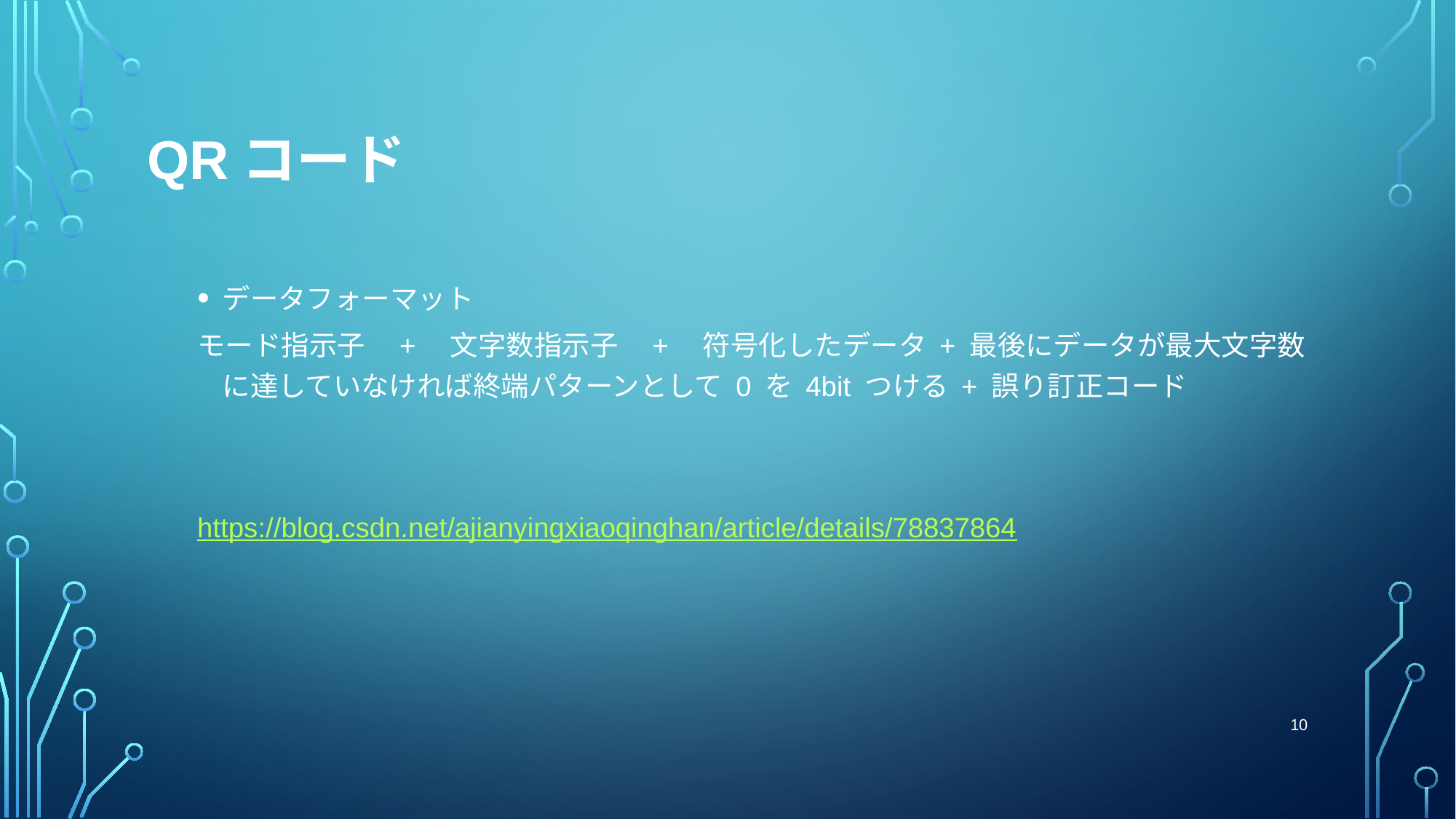

# QRコード
データフォーマット
モード指示子　+　文字数指示子　+　符号化したデータ + 最後にデータが最大文字数に達していなければ終端パターンとして 0 を 4bit つける + 誤り訂正コード

https://blog.csdn.net/ajianyingxiaoqinghan/article/details/78837864

10